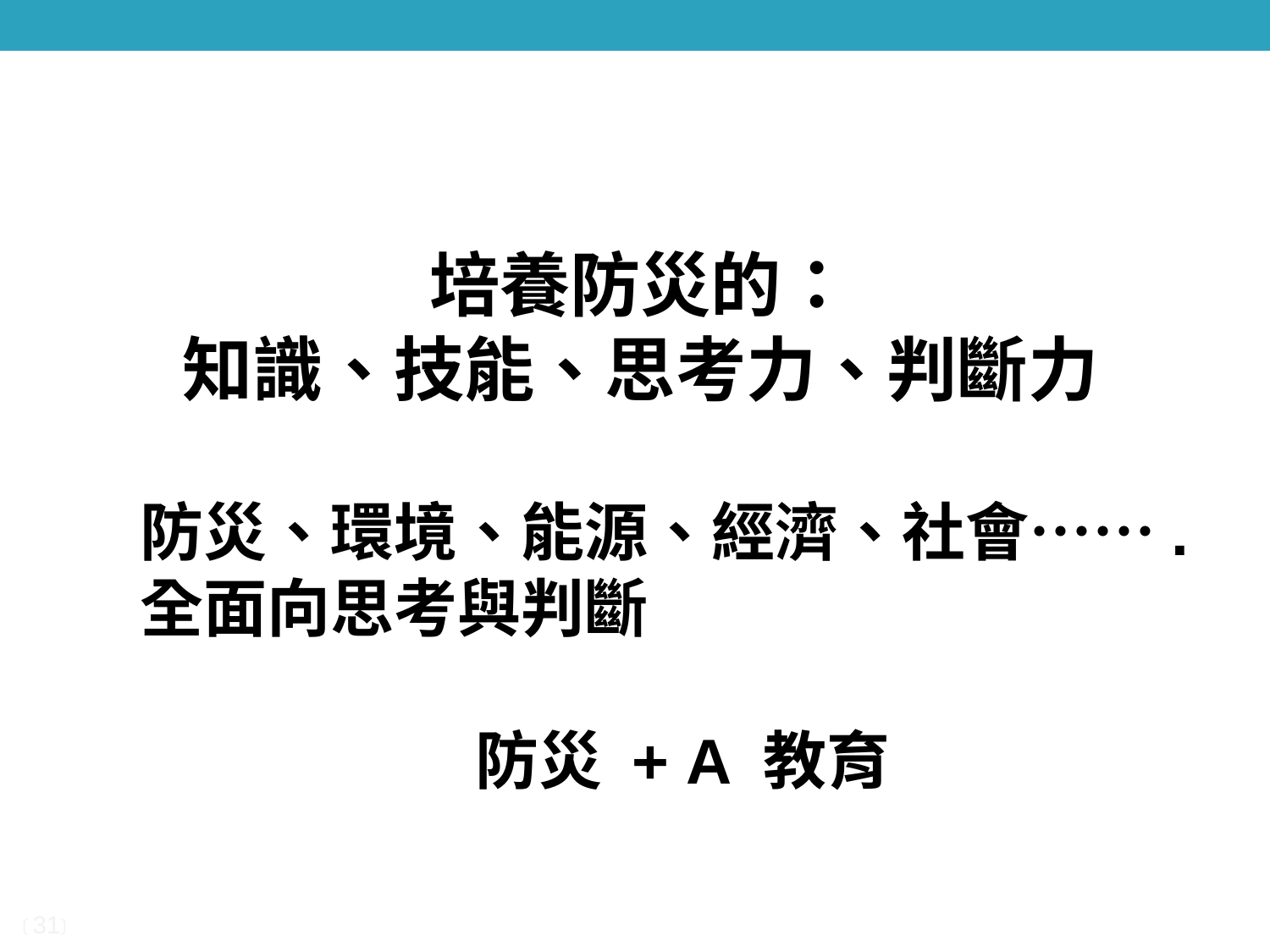

培養防災的：
知識、技能、思考力、判斷力
防災、環境、能源、經濟、社會…….全面向思考與判斷

防災 + A 教育